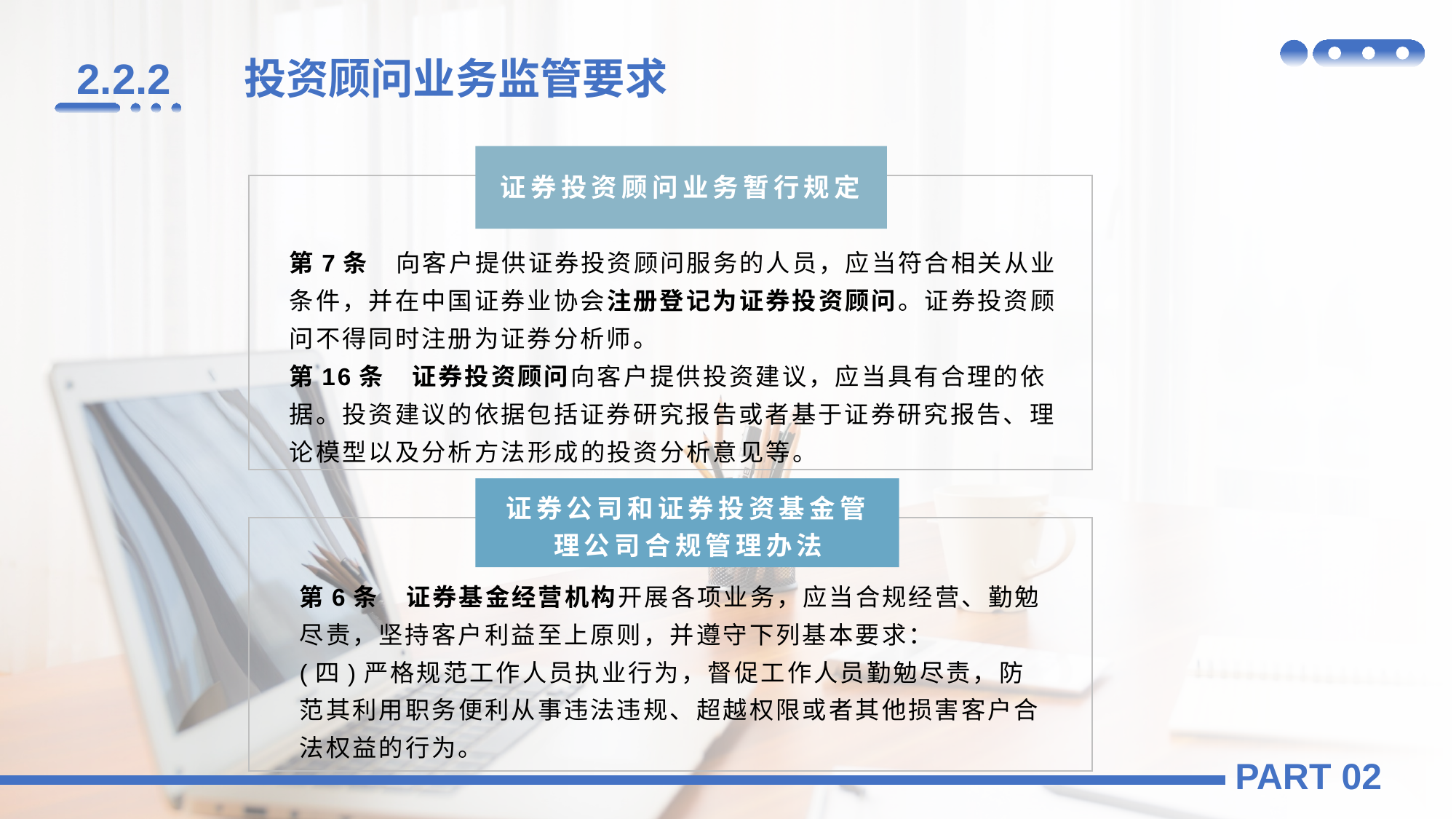

2.2.2
投资顾问业务监管要求

证券投资顾问业务暂行规定

第7条　向客户提供证券投资顾问服务的人员，应当符合相关从业条件，并在中国证券业协会注册登记为证券投资顾问。证券投资顾问不得同时注册为证券分析师。
第16条　证券投资顾问向客户提供投资建议，应当具有合理的依据。投资建议的依据包括证券研究报告或者基于证券研究报告、理论模型以及分析方法形成的投资分析意见等。

证券公司和证券投资基金管理公司合规管理办法

第6条　证券基金经营机构开展各项业务，应当合规经营、勤勉尽责，坚持客户利益至上原则，并遵守下列基本要求：
(四)严格规范工作人员执业行为，督促工作人员勤勉尽责，防范其利用职务便利从事违法违规、超越权限或者其他损害客户合法权益的行为。
PART 02